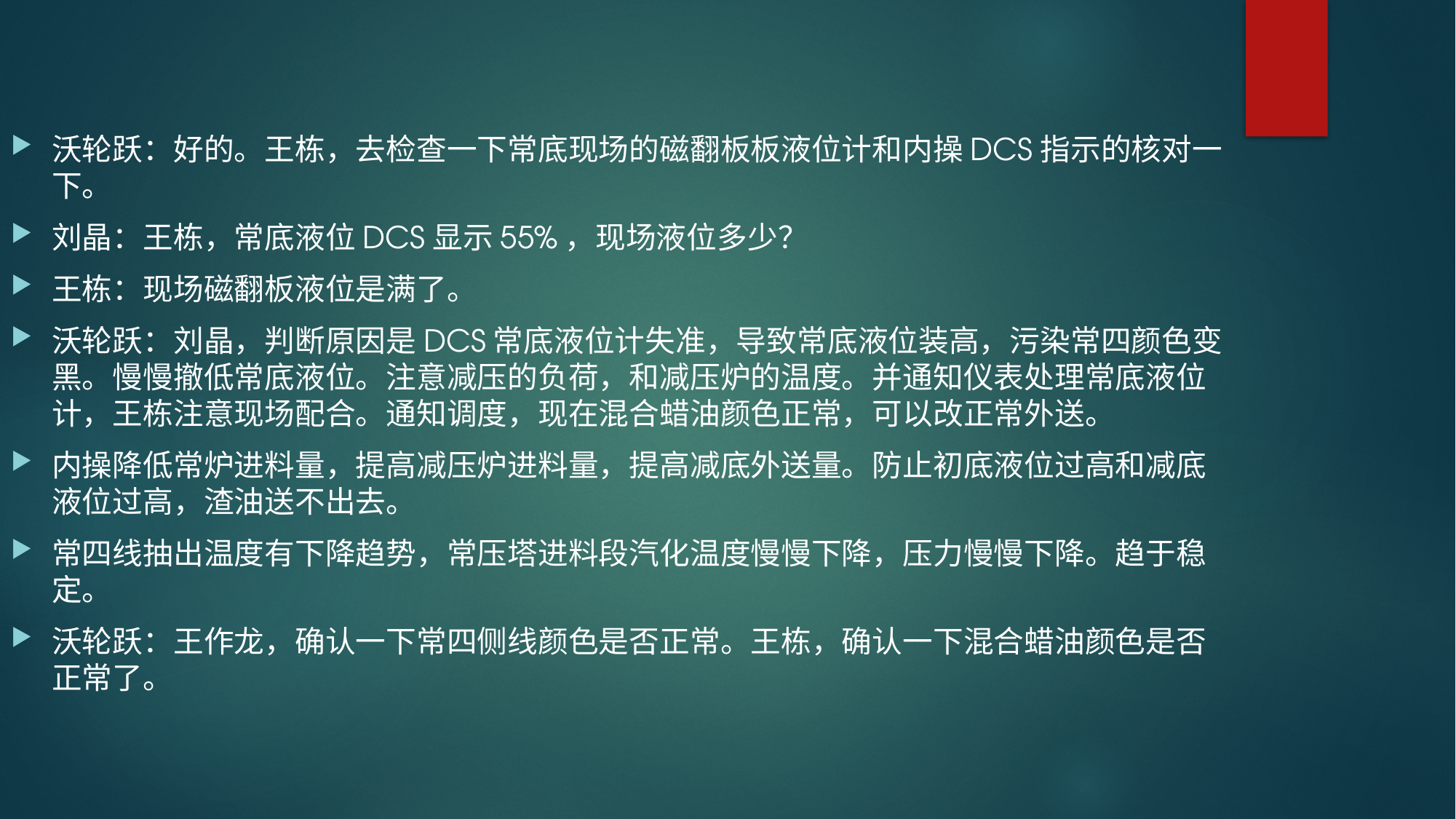

沃轮跃：好的。王栋，去检查一下常底现场的磁翻板板液位计和内操DCS指示的核对一下。
刘晶：王栋，常底液位DCS显示55%，现场液位多少？
王栋：现场磁翻板液位是满了。
沃轮跃：刘晶，判断原因是DCS常底液位计失准，导致常底液位装高，污染常四颜色变黑。慢慢撤低常底液位。注意减压的负荷，和减压炉的温度。并通知仪表处理常底液位计，王栋注意现场配合。通知调度，现在混合蜡油颜色正常，可以改正常外送。
内操降低常炉进料量，提高减压炉进料量，提高减底外送量。防止初底液位过高和减底液位过高，渣油送不出去。
常四线抽出温度有下降趋势，常压塔进料段汽化温度慢慢下降，压力慢慢下降。趋于稳定。
沃轮跃：王作龙，确认一下常四侧线颜色是否正常。王栋，确认一下混合蜡油颜色是否正常了。